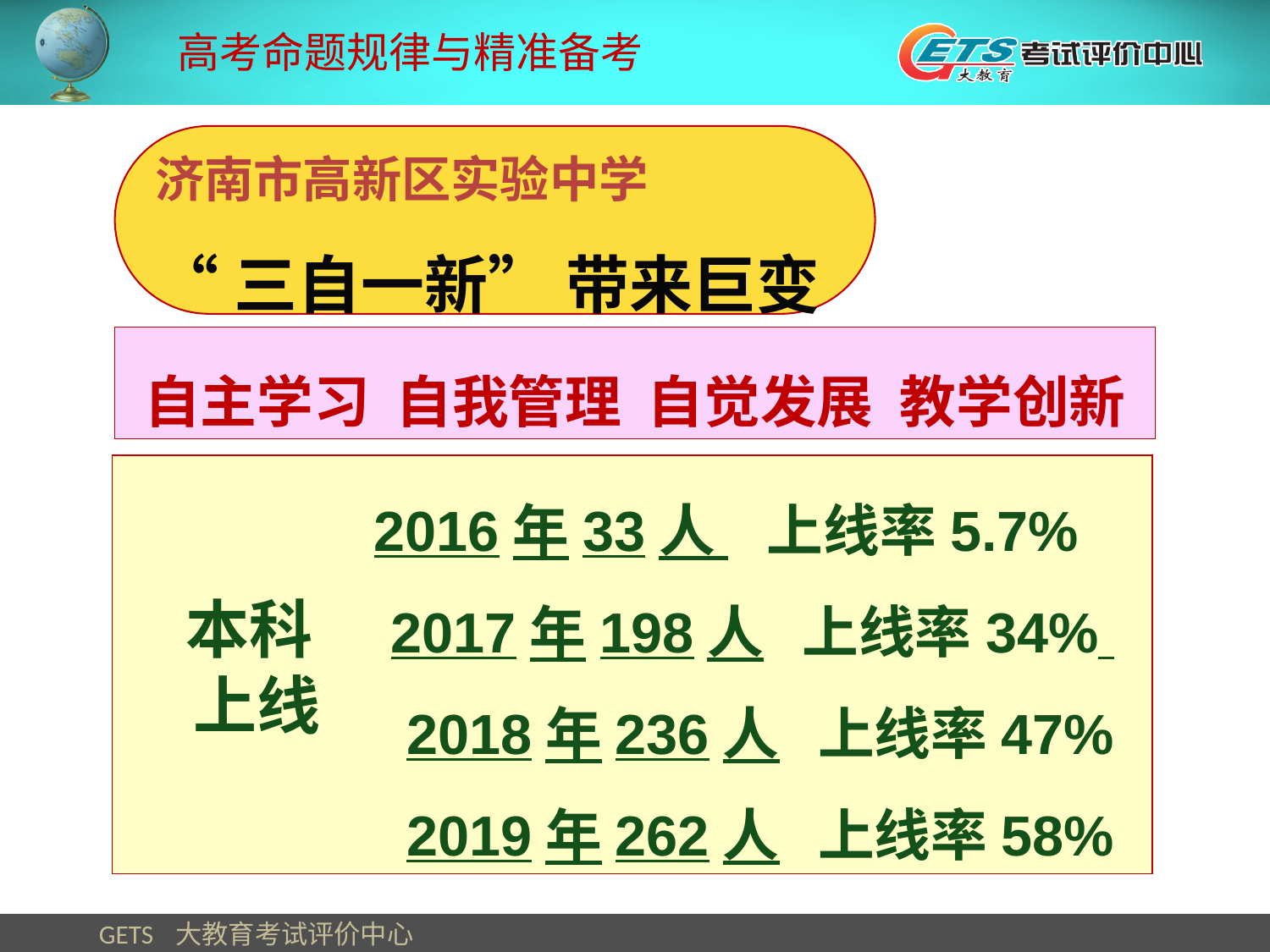

高考命题规律与精准备考
济南市高新区实验中学
“三自一新” 带来巨变
自主学习  自我管理  自觉发展  教学创新
              2016年33人    上线率5.7%
                 2017年198人   上线率34%
                  2018年236人   上线率47%
                  2019年262人   上线率58%
本科
 上线